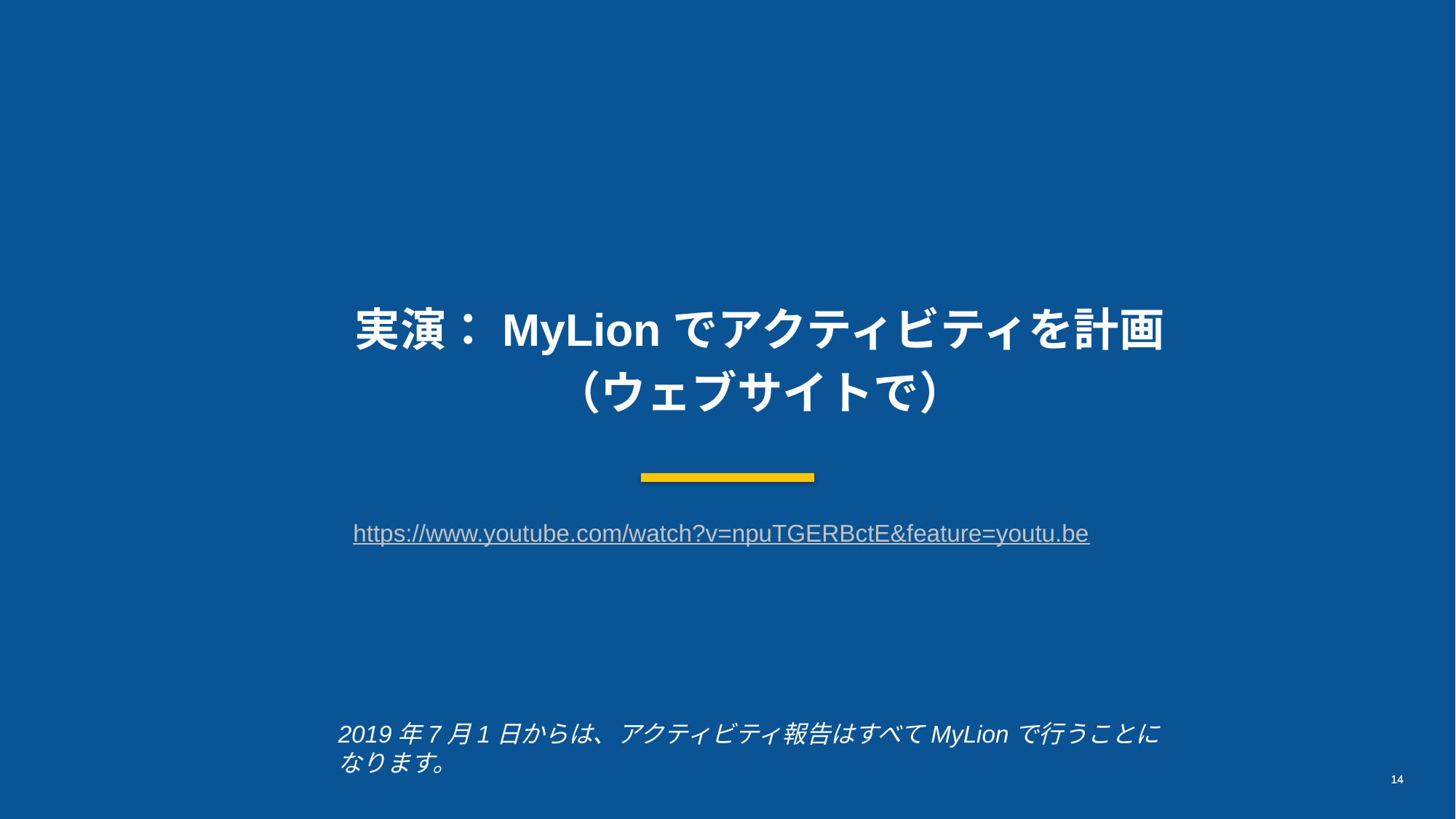

実演：MyLionでアクティビティを計画
（ウェブサイトで）
https://www.youtube.com/watch?v=npuTGERBctE&feature=youtu.be
2019年7月1日からは、アクティビティ報告はすべてMyLionで行うことになります。